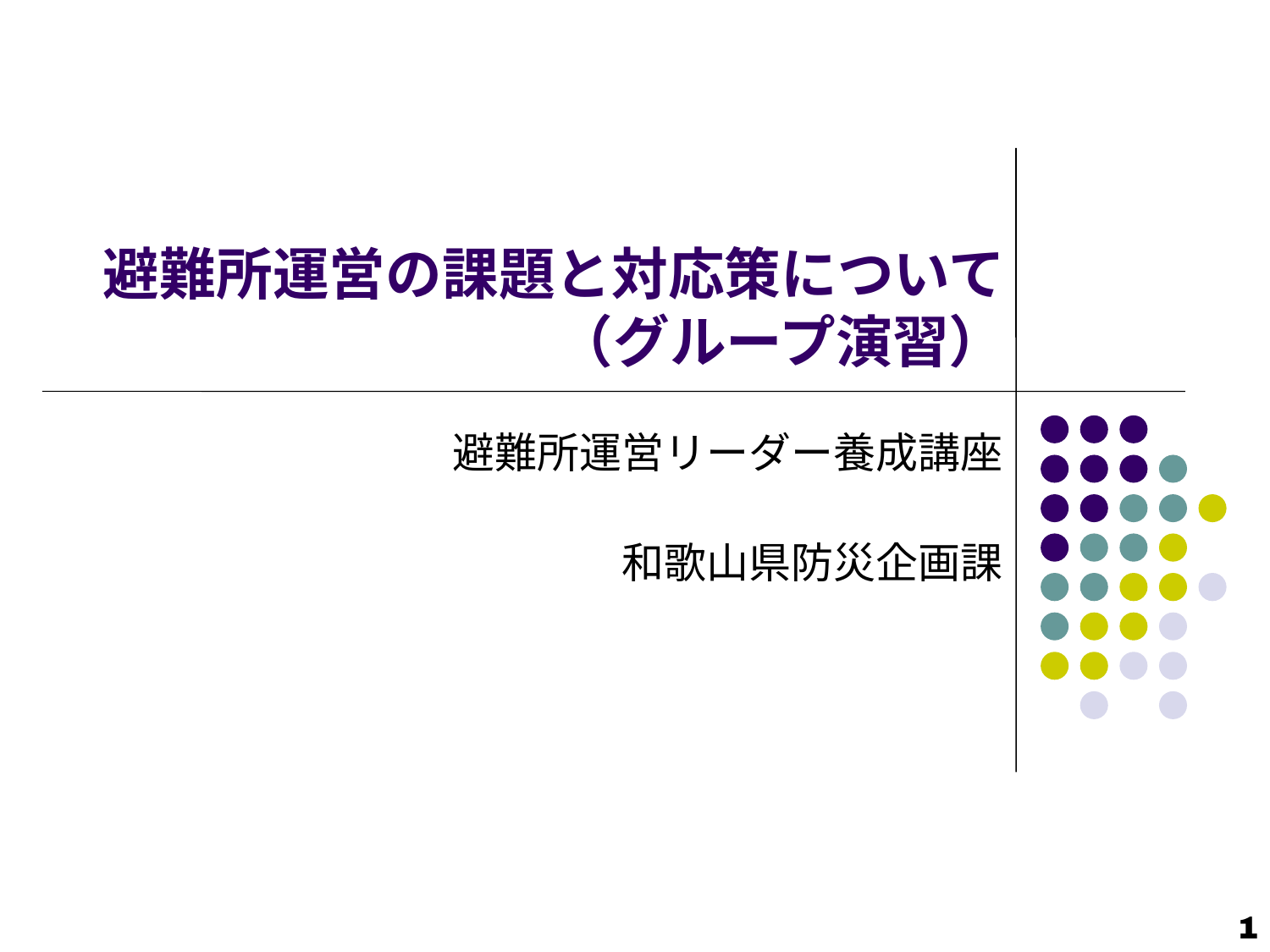

避難所運営の課題と対応策について
　　（グループ演習）
避難所運営リーダー養成講座

　和歌山県防災企画課

1